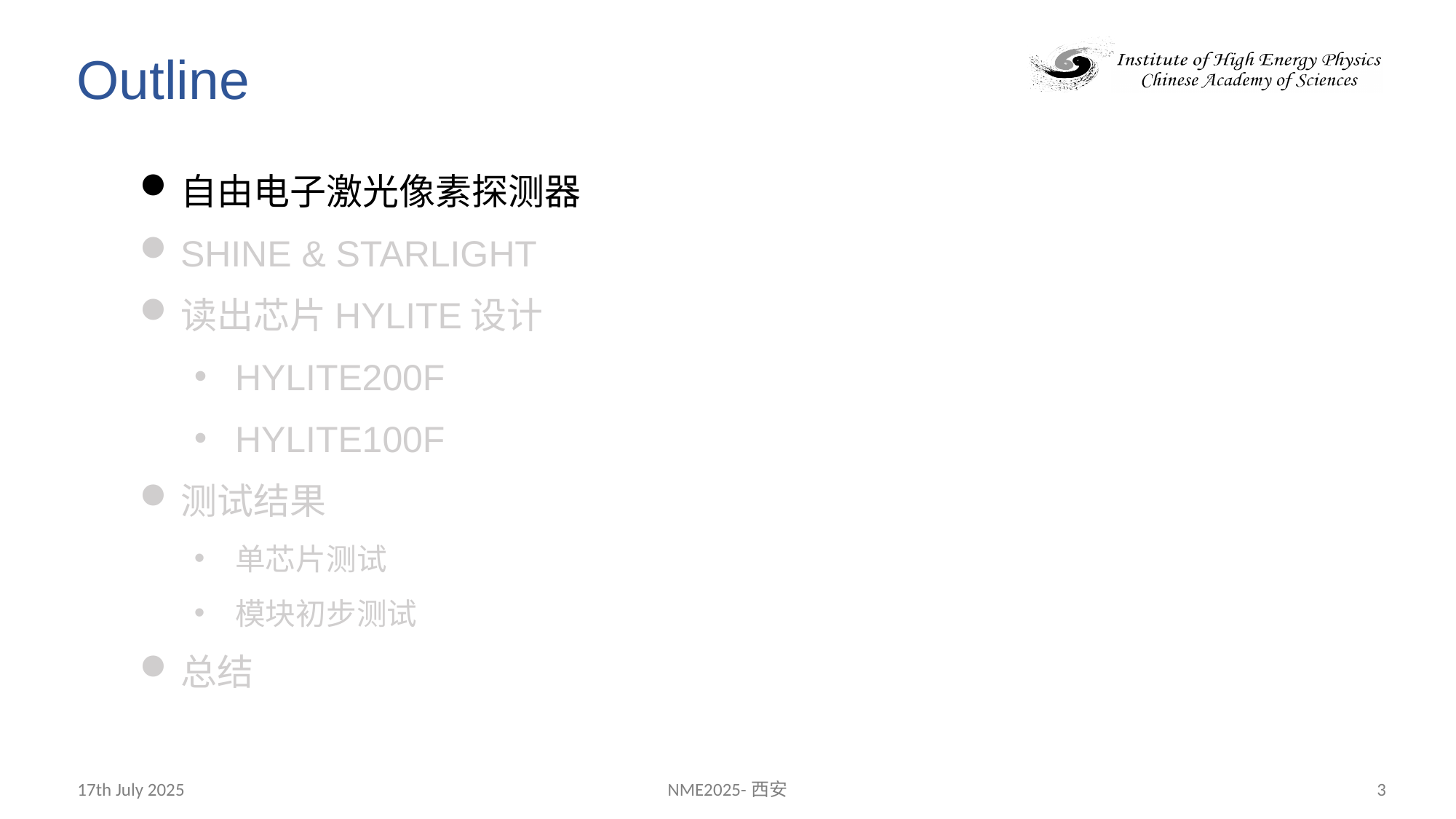

# Outline
自由电子激光像素探测器
SHINE & STARLIGHT
读出芯片HYLITE设计
HYLITE200F
HYLITE100F
测试结果
单芯片测试
模块初步测试
总结
17th July 2025
NME2025-西安
3